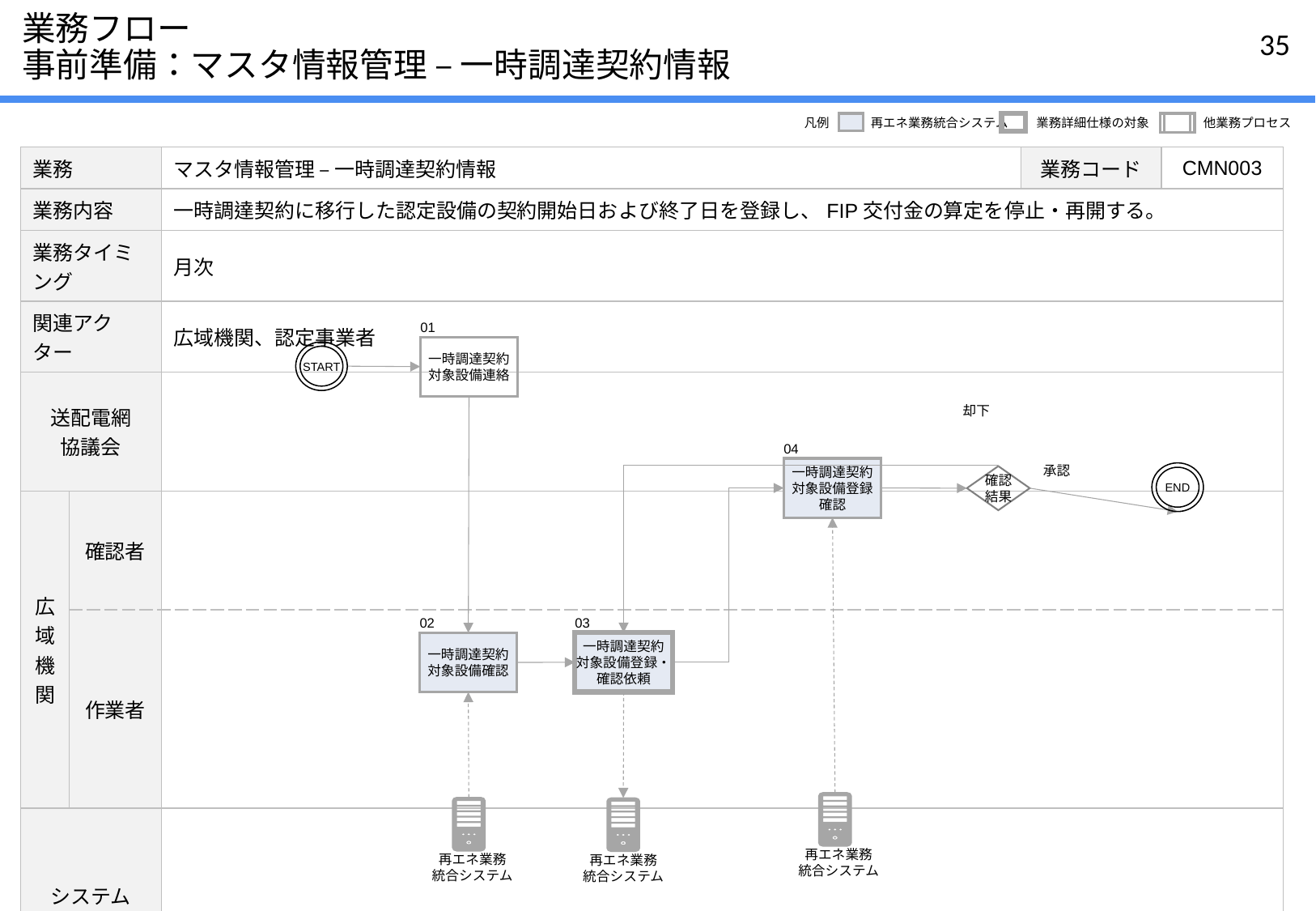

# 業務フロー 事前準備：マスタ情報管理 – 一時調達契約情報
凡例
再エネ業務統合システム
業務詳細仕様の対象
他業務プロセス

| 業務 |  | マスタ情報管理 – 一時調達契約情報 | 業務コード | CMN003 |
| --- | --- | --- | --- | --- |
| 業務内容 |  | 一時調達契約に移行した認定設備の契約開始日および終了日を登録し、FIP交付金の算定を停止・再開する。 |  |  |
| 業務タイミング |  | 月次 |  |  |
| 関連アクター |  | 広域機関、認定事業者 |  |  |
| 送配電網 協議会 |  |  |  |  |
| 広域機関 | 確認者 |  |  |  |
|  | 作業者 |  |  |  |
| システム |  |  |  |  |
01
一時調達契約
対象設備連絡
START
却下
04
一時調達契約
対象設備登録
確認
承認
END
確認
結果

03
一時調達契約
対象設備登録・
確認依頼
02
一時調達契約
対象設備確認

再エネ業務
統合システム
再エネ業務
統合システム
再エネ業務
統合システム